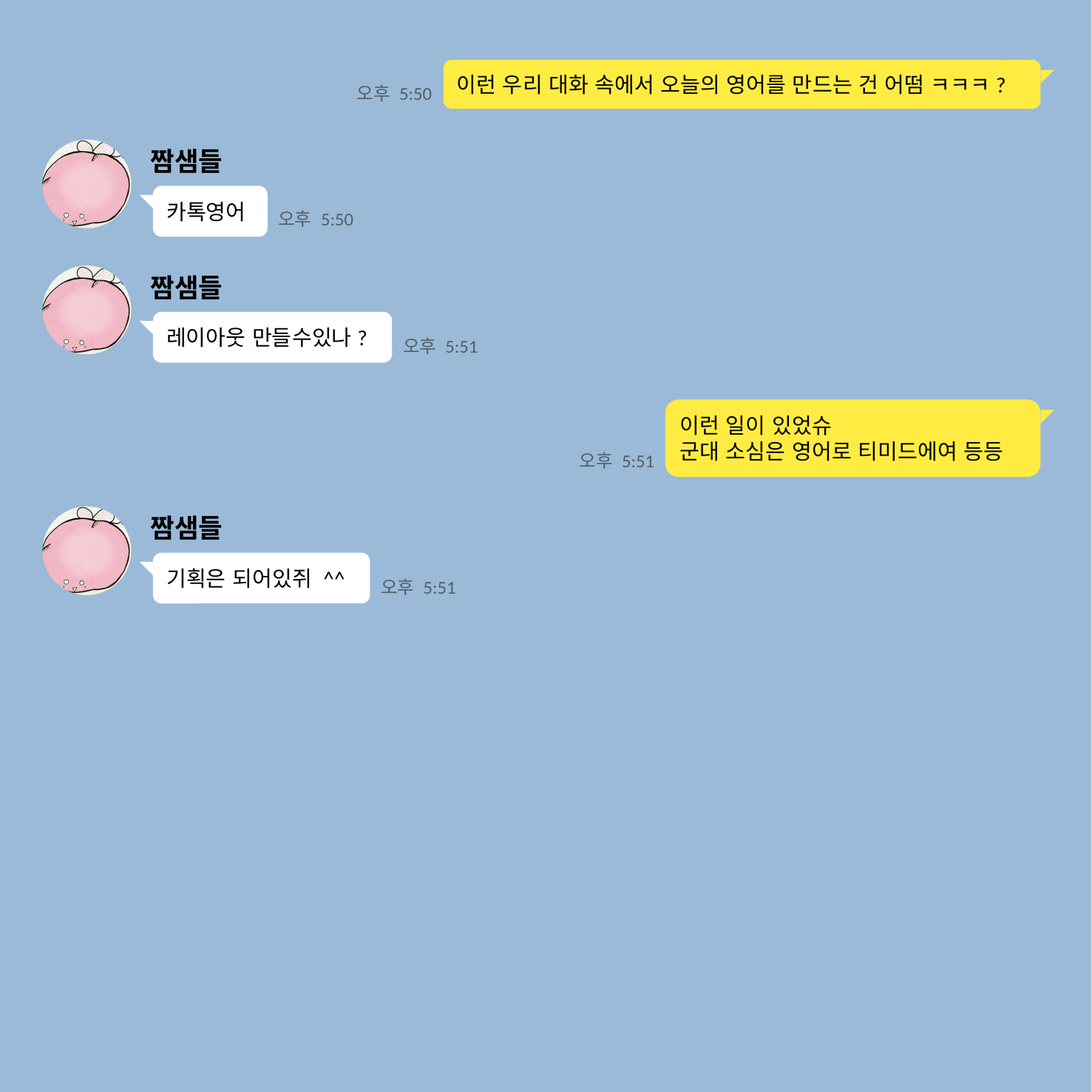

이런 우리 대화 속에서 오늘의 영어를 만드는 건 어떰 ㅋㅋㅋ?

오후 5:50

짬샘들
카톡영어

오후 5:50

짬샘들
레이아웃 만들수있나?

오후 5:51
이런 일이 있었슈
군대 소심은 영어로 티미드에여 등등

오후 5:51

짬샘들
기획은 되어있쥐 ^^

오후 5:51